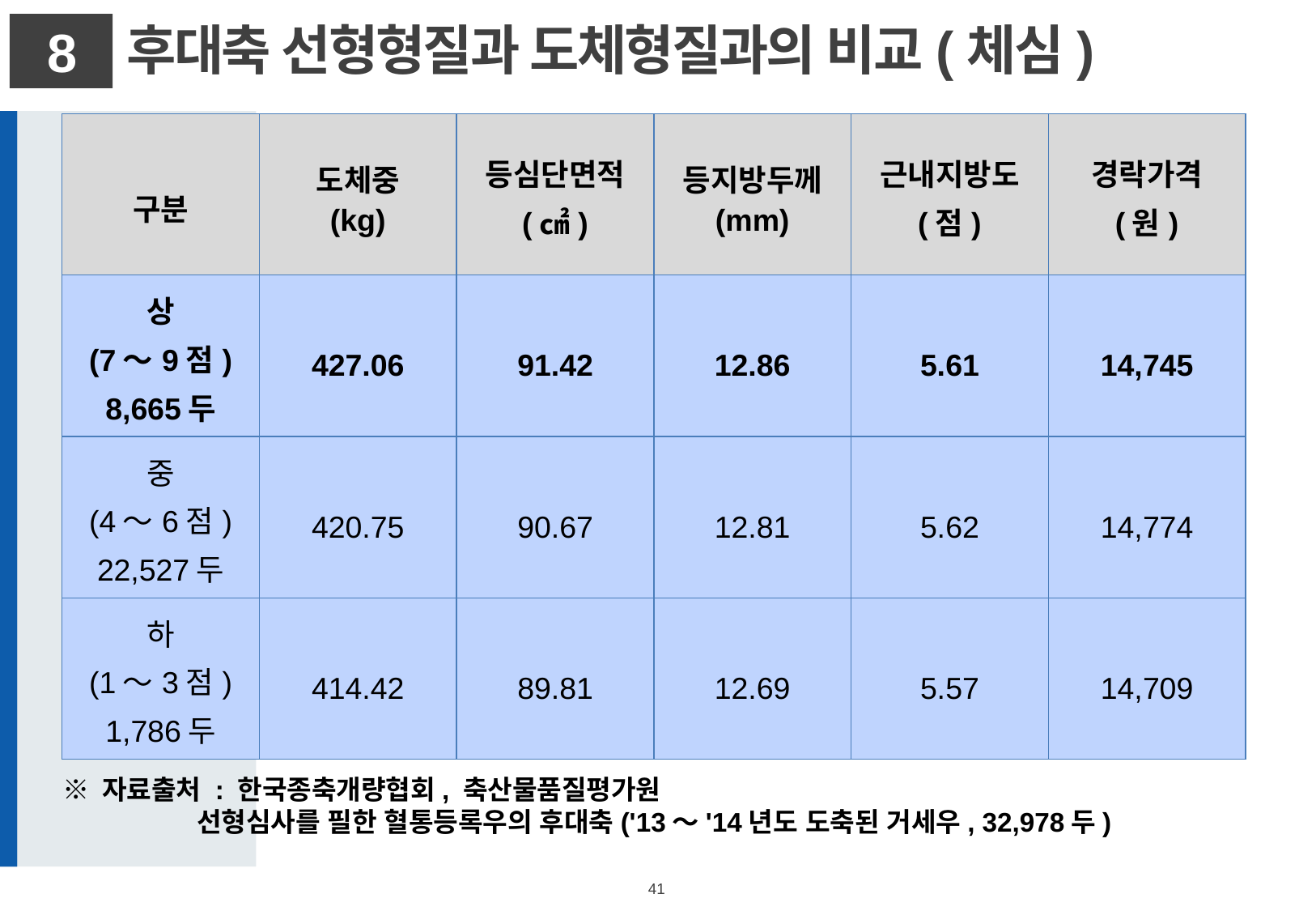

후대축 선형형질과 도체형질과의 비교(체심)
8
| 구분 | 도체중 (kg) | 등심단면적 (㎠) | 등지방두께 (mm) | 근내지방도 (점) | 경락가격 (원) |
| --- | --- | --- | --- | --- | --- |
| 상 (7～9점) 8,665두 | 427.06 | 91.42 | 12.86 | 5.61 | 14,745 |
| 중 (4～6점) 22,527두 | 420.75 | 90.67 | 12.81 | 5.62 | 14,774 |
| 하 (1～3점) 1,786두 | 414.42 | 89.81 | 12.69 | 5.57 | 14,709 |
※ 자료출처 : 한국종축개량협회, 축산물품질평가원
                 선형심사를 필한 혈통등록우의 후대축('13～'14년도 도축된 거세우, 32,978두)
41